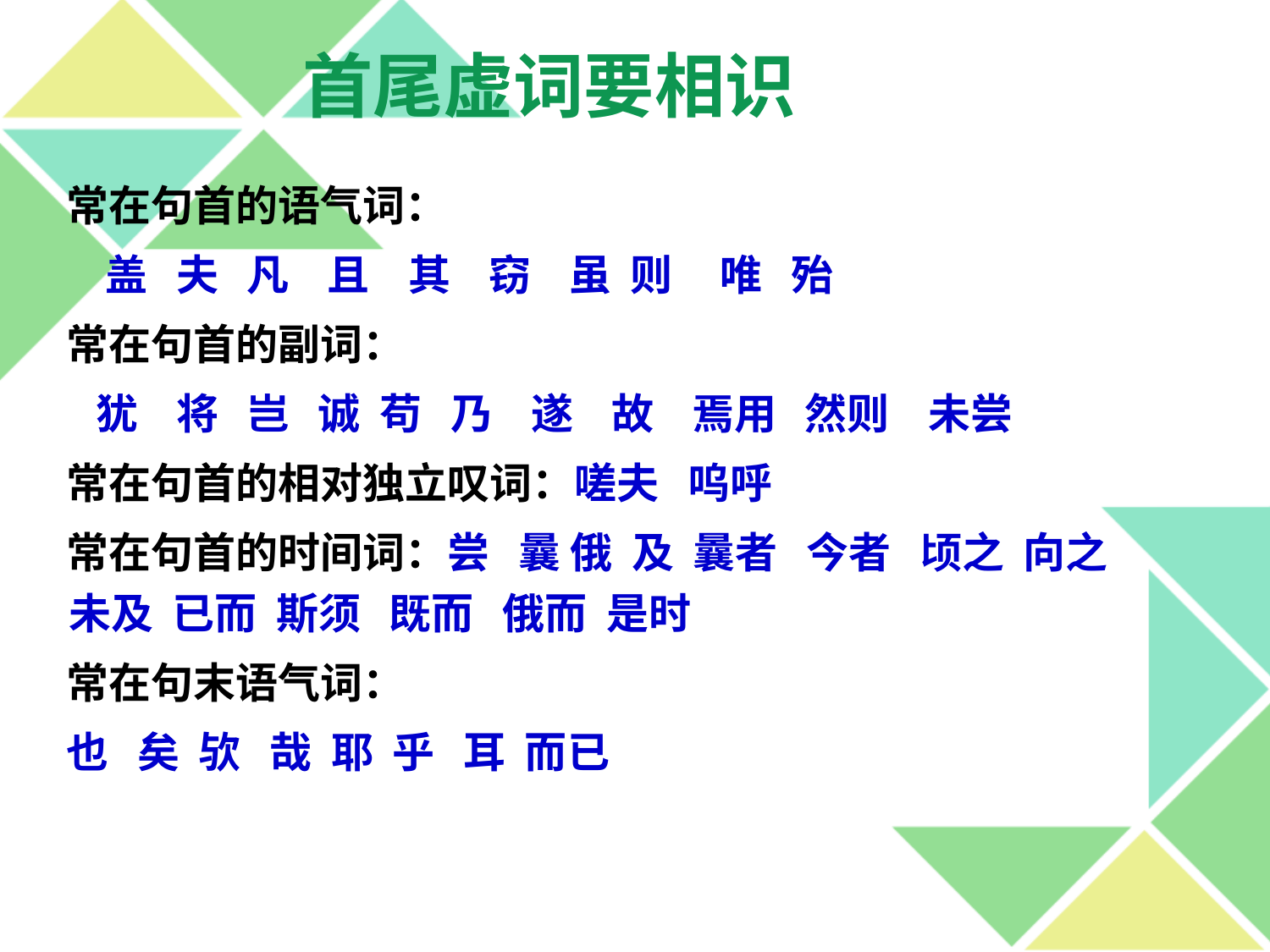

首尾虚词要相识
常在句首的语气词：
   盖   夫   凡    且    其    窃    虽  则     唯   殆
常在句首的副词：
  犹    将   岂   诚  苟   乃    遂    故    焉用   然则    未尝
常在句首的相对独立叹词：嗟夫   呜呼
常在句首的时间词：尝   曩 俄  及  曩者   今者   顷之  向之   未及  已而  斯须   既而   俄而  是时
常在句末语气词：
也   矣  欤   哉  耶  乎   耳  而已